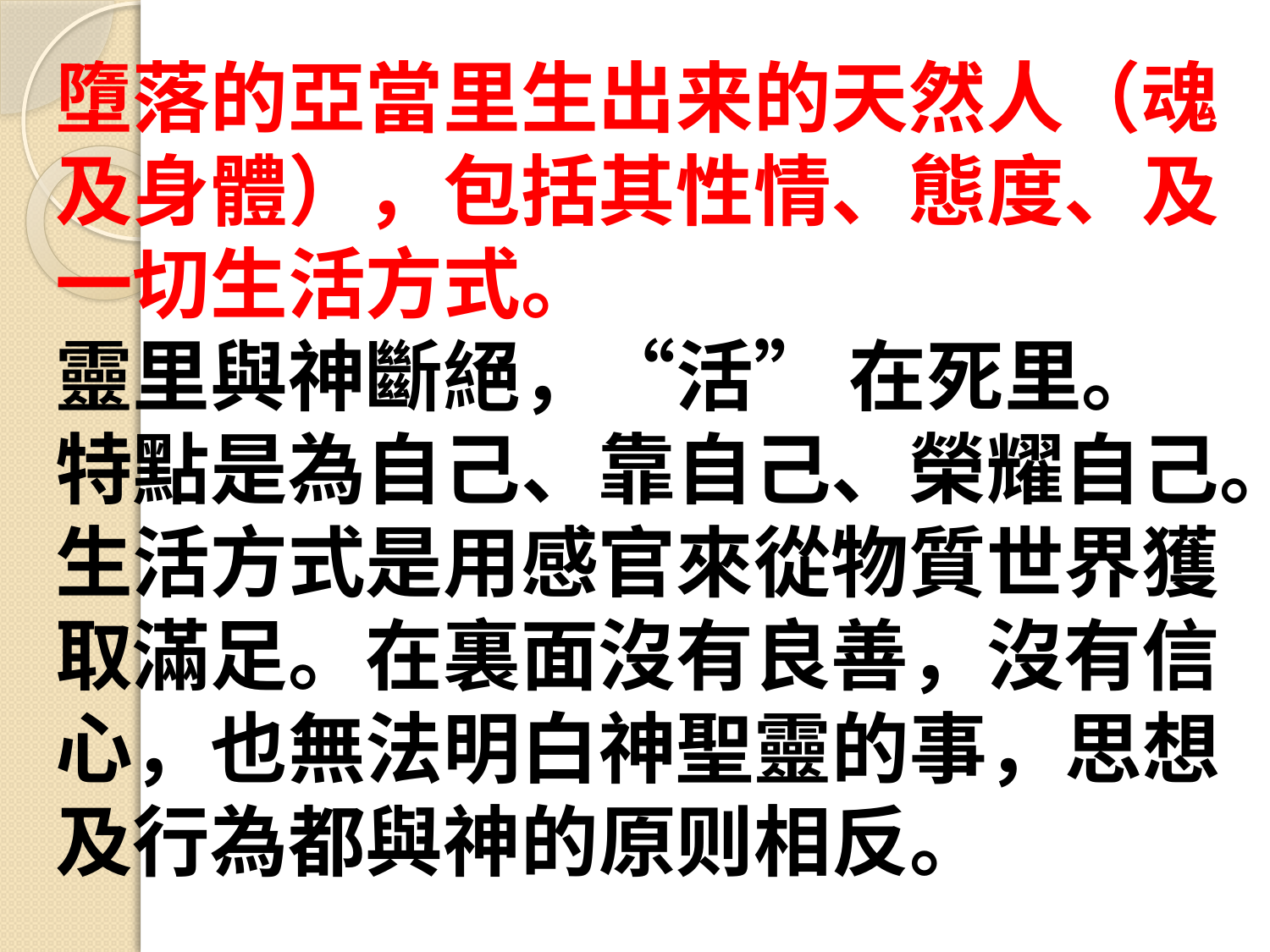

墮落的亞當里生出来的天然人（魂及身體），包括其性情、態度、及一切生活方式。
靈里與神斷絕，“活” 在死里。特點是為自己、靠自己、榮耀自己。生活方式是用感官來從物質世界獲取滿足。在裏面沒有良善，沒有信心，也無法明白神聖靈的事，思想及行為都與神的原则相反。